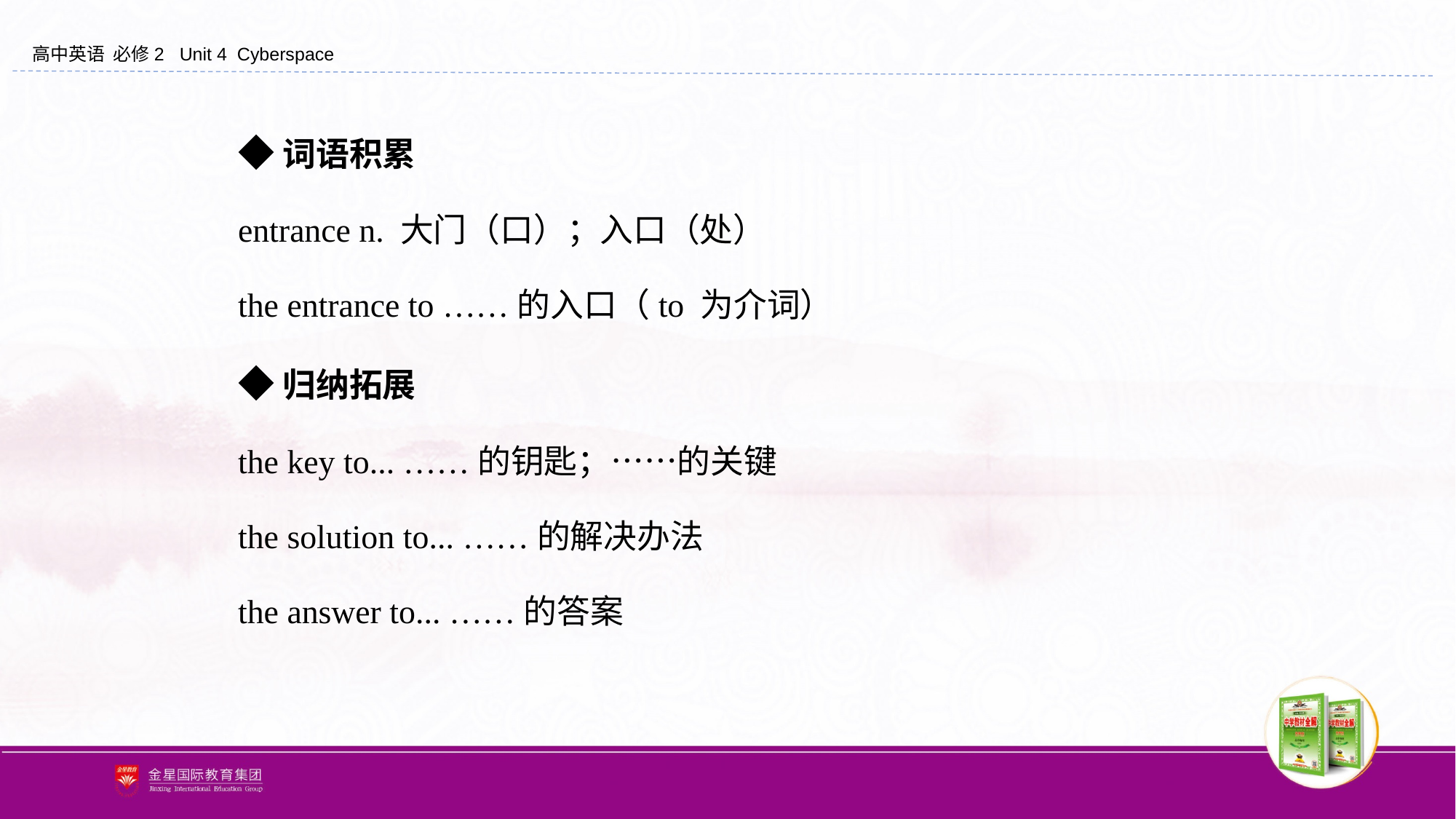

◆词语积累
entrance n. 大门（口）；入口（处）
the entrance to ……的入口（to 为介词）
◆归纳拓展
the key to... ……的钥匙；……的关键
the solution to... ……的解决办法
the answer to... ……的答案